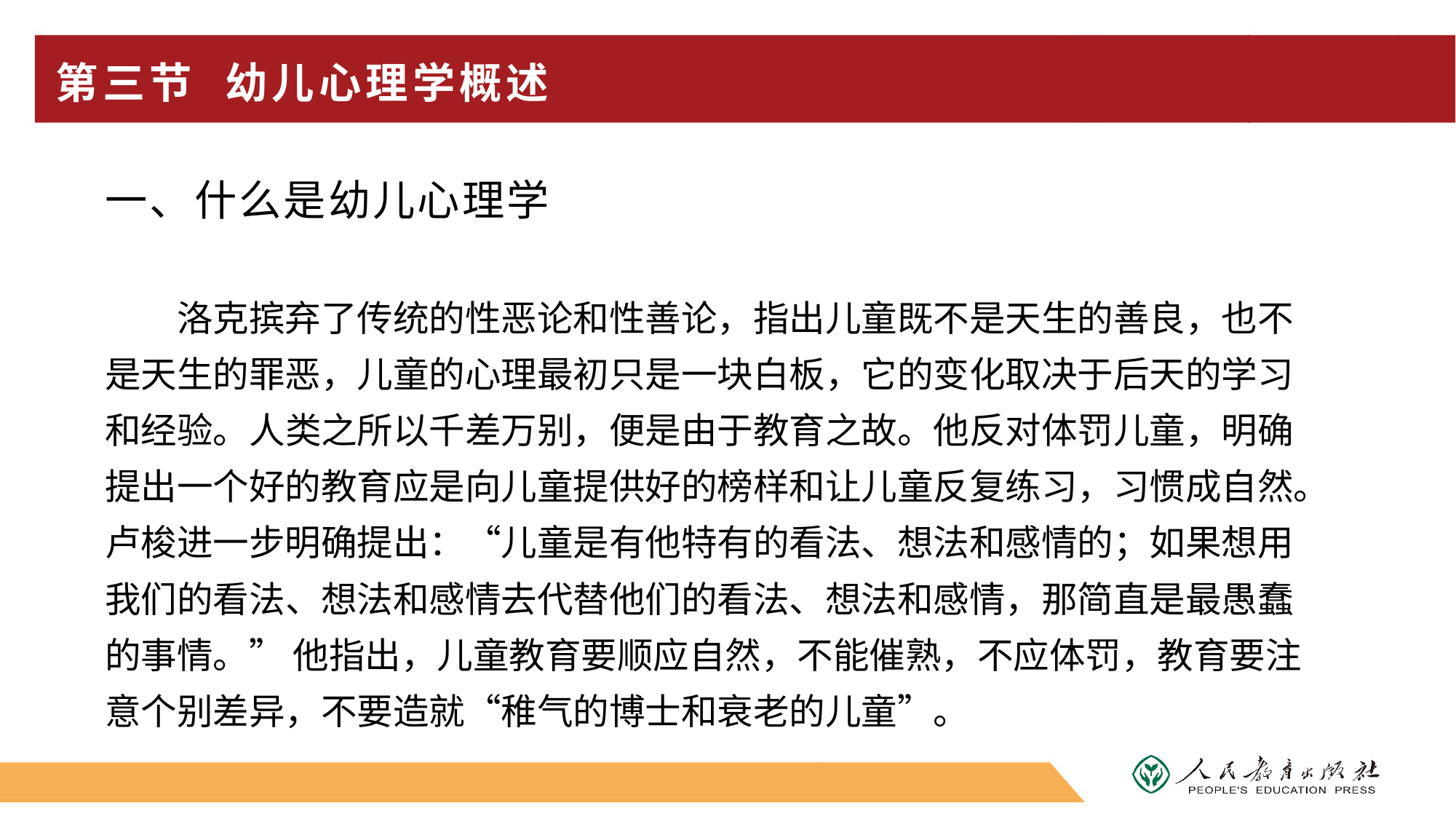

# 第三节  幼儿心理学概述
一、什么是幼儿心理学
洛克摈弃了传统的性恶论和性善论，指出儿童既不是天生的善良，也不是天生的罪恶，儿童的心理最初只是一块白板，它的变化取决于后天的学习和经验。人类之所以千差万别，便是由于教育之故。他反对体罚儿童，明确提出一个好的教育应是向儿童提供好的榜样和让儿童反复练习，习惯成自然。卢梭进一步明确提出：“儿童是有他特有的看法、想法和感情的；如果想用我们的看法、想法和感情去代替他们的看法、想法和感情，那简直是最愚蠢的事情。” 他指出，儿童教育要顺应自然，不能催熟，不应体罚，教育要注意个别差异，不要造就“稚气的博士和衰老的儿童”。